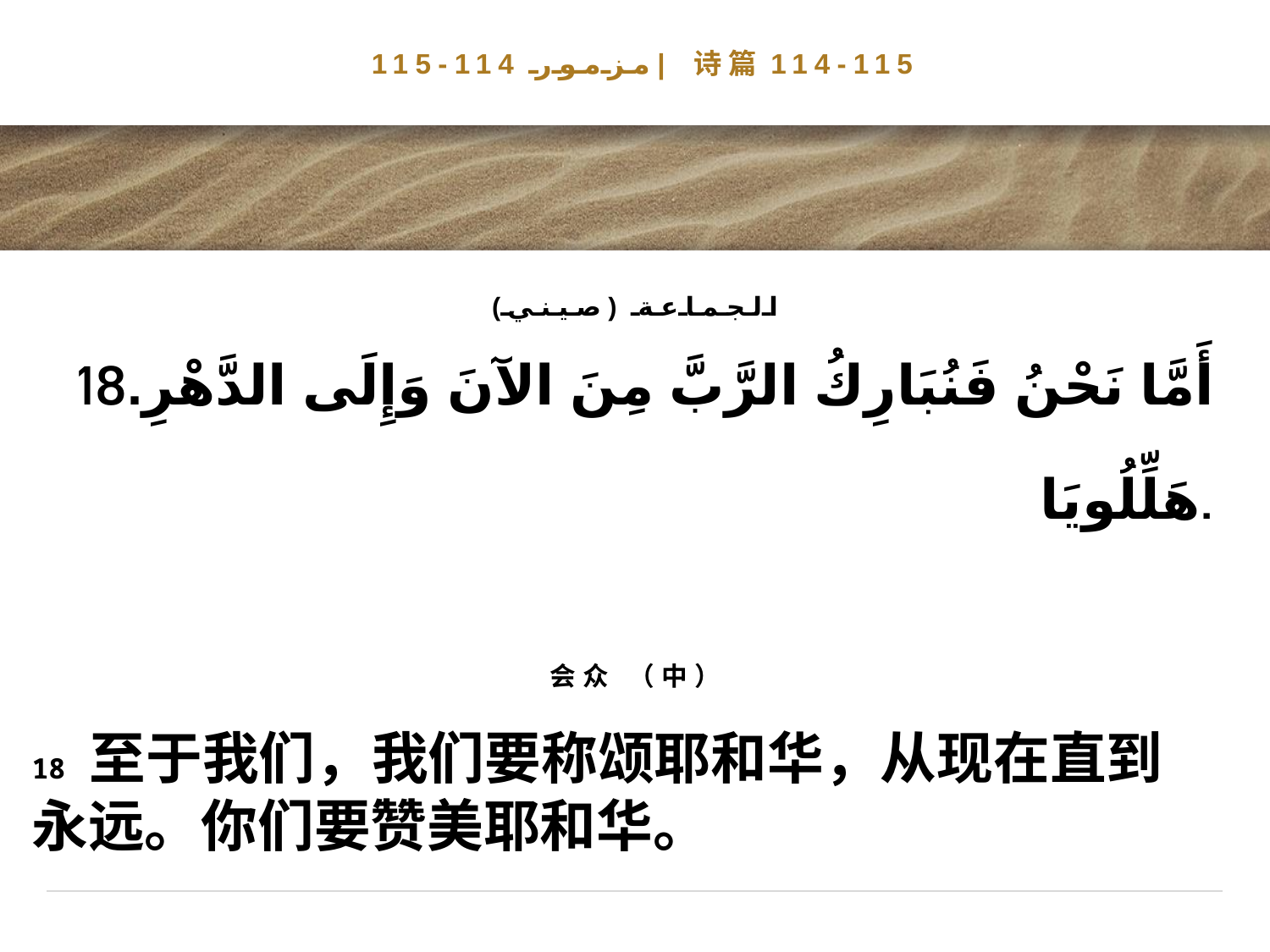

# مزمور 114-115| 诗篇114-115
الجماعة (صيني)
 18أَمَّا نَحْنُ فَنُبَارِكُ الرَّبَّ مِنَ الآنَ وَإِلَى الدَّهْرِ. هَلِّلُويَا.
会众 （中）
18 至于我们，我们要称颂耶和华，从现在直到永远。你们要赞美耶和华。